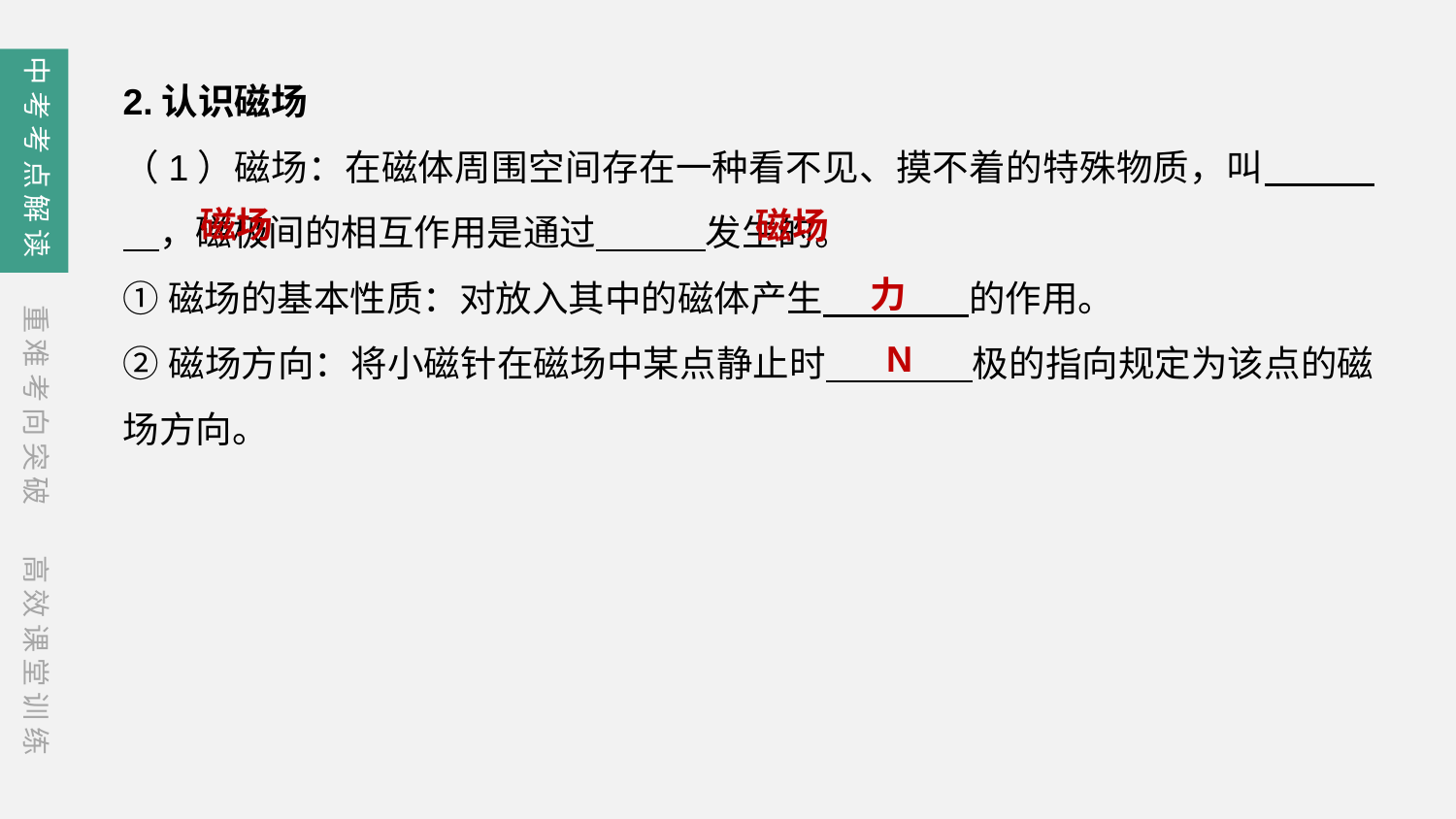

中考考点解读

2.认识磁场
（1）磁场：在磁体周围空间存在一种看不见、摸不着的特殊物质，叫　　　　，磁极间的相互作用是通过　　　发生的。
①磁场的基本性质：对放入其中的磁体产生　　　　的作用。
②磁场方向：将小磁针在磁场中某点静止时　　　　极的指向规定为该点的磁场方向。
磁场
磁场
力
重难考向突破
N
高效课堂训练